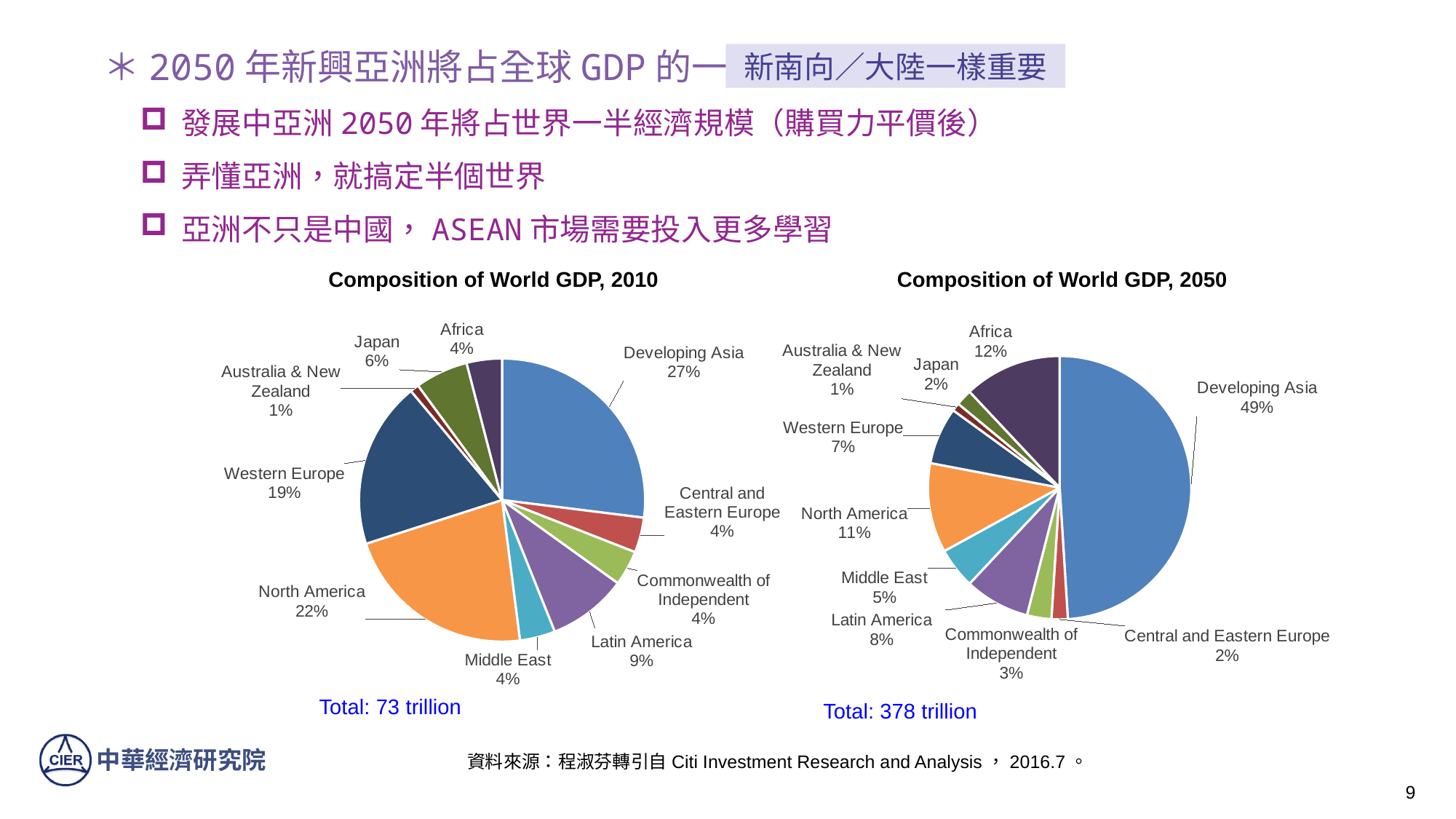

＊2050年新興亞洲將占全球GDP的一半
發展中亞洲2050年將占世界一半經濟規模（購買力平價後）
弄懂亞洲，就搞定半個世界
亞洲不只是中國，ASEAN市場需要投入更多學習

新南向／大陸一樣重要
Composition of World GDP, 2010

### Chart

| Category |  |
|---|---|
| Developing Asia | 0.27 |
| Central and Eastern Europe | 0.04 |
| Commonwealth of Independent | 0.04 |
| Latin America | 0.09 |
| Middle East | 0.04 |
| North America | 0.22 |
| Western Europe | 0.19 |
| Australia & New Zealand | 0.01 |
| Japan | 0.06 |
| Africa | 0.04 |
Total: 73 trillion
Composition of World GDP, 2050

### Chart

| Category |  |
|---|---|
| Developing Asia | 0.49 |
| Central and Eastern Europe | 0.02 |
| Commonwealth of Independent | 0.03 |
| Latin America | 0.08 |
| Middle East | 0.05 |
| North America | 0.11 |
| Western Europe | 0.07 |
| Australia & New Zealand | 0.01 |
| Japan | 0.02 |
| Africa | 0.12 |
Total: 378 trillion
資料來源：程淑芬轉引自Citi Investment Research and Analysis，2016.7。